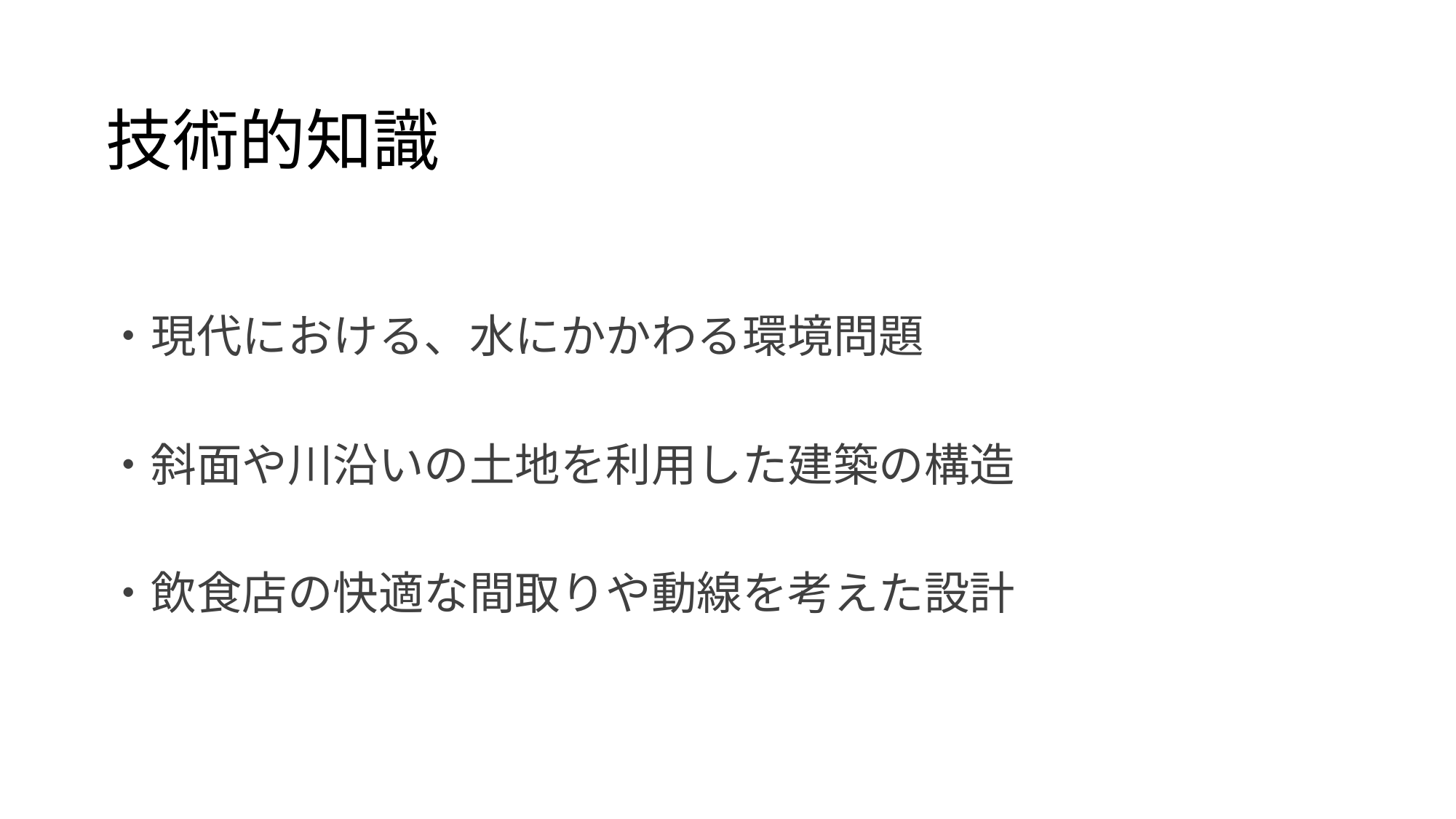

# 技術的知識
・現代における、水にかかわる環境問題

・斜面や川沿いの土地を利用した建築の構造

・飲食店の快適な間取りや動線を考えた設計